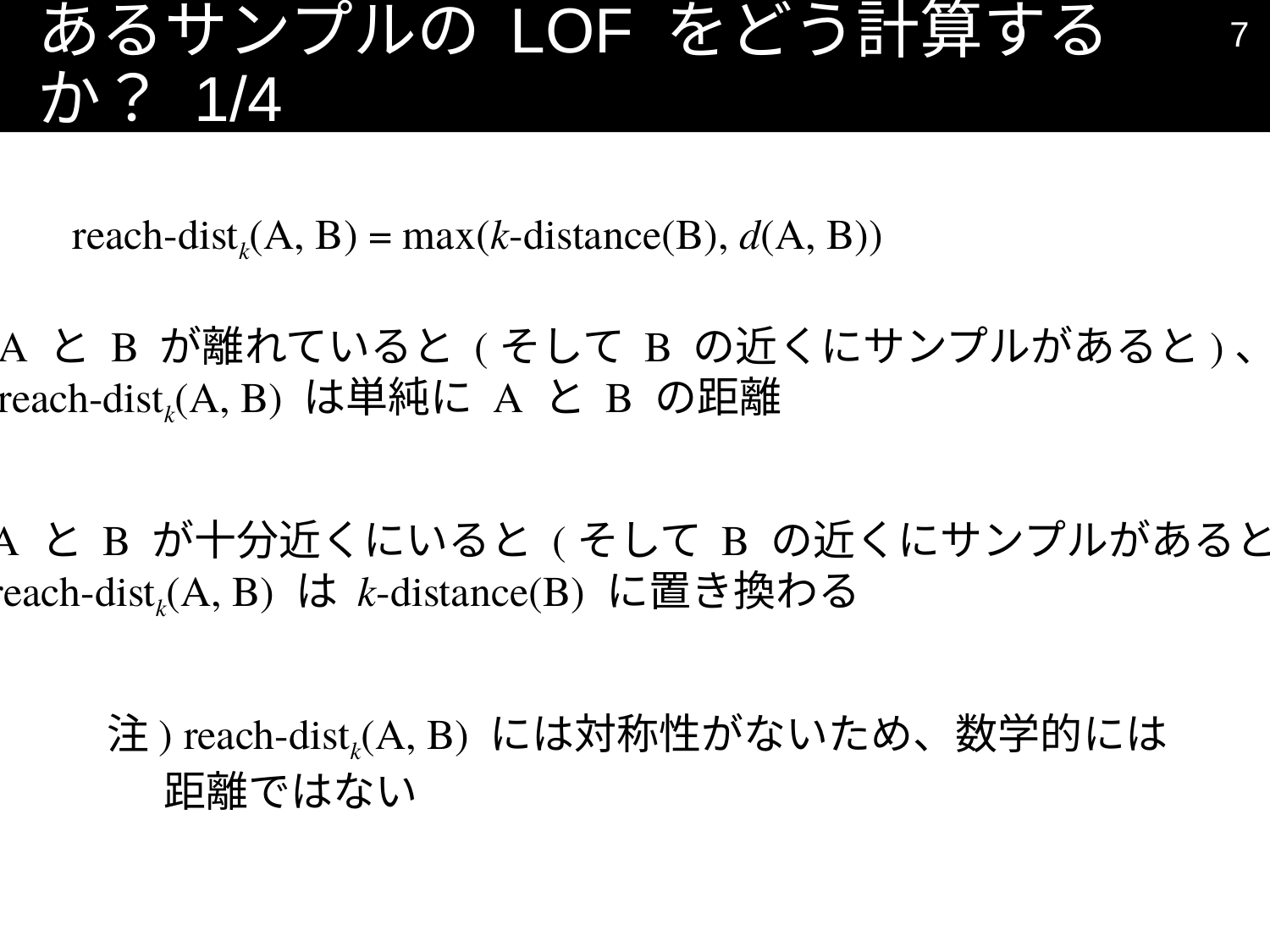

7
# あるサンプルの LOF をどう計算するか？ 1/4
reach-distk(A, B) = max(k-distance(B), d(A, B))
A と B が離れていると (そして B の近くにサンプルがあると)、
reach-distk(A, B) は単純に A と B の距離
A と B が十分近くにいると (そして B の近くにサンプルがあると)、
reach-distk(A, B) は k-distance(B) に置き換わる
注) reach-distk(A, B) には対称性がないため、数学的には
      距離ではない